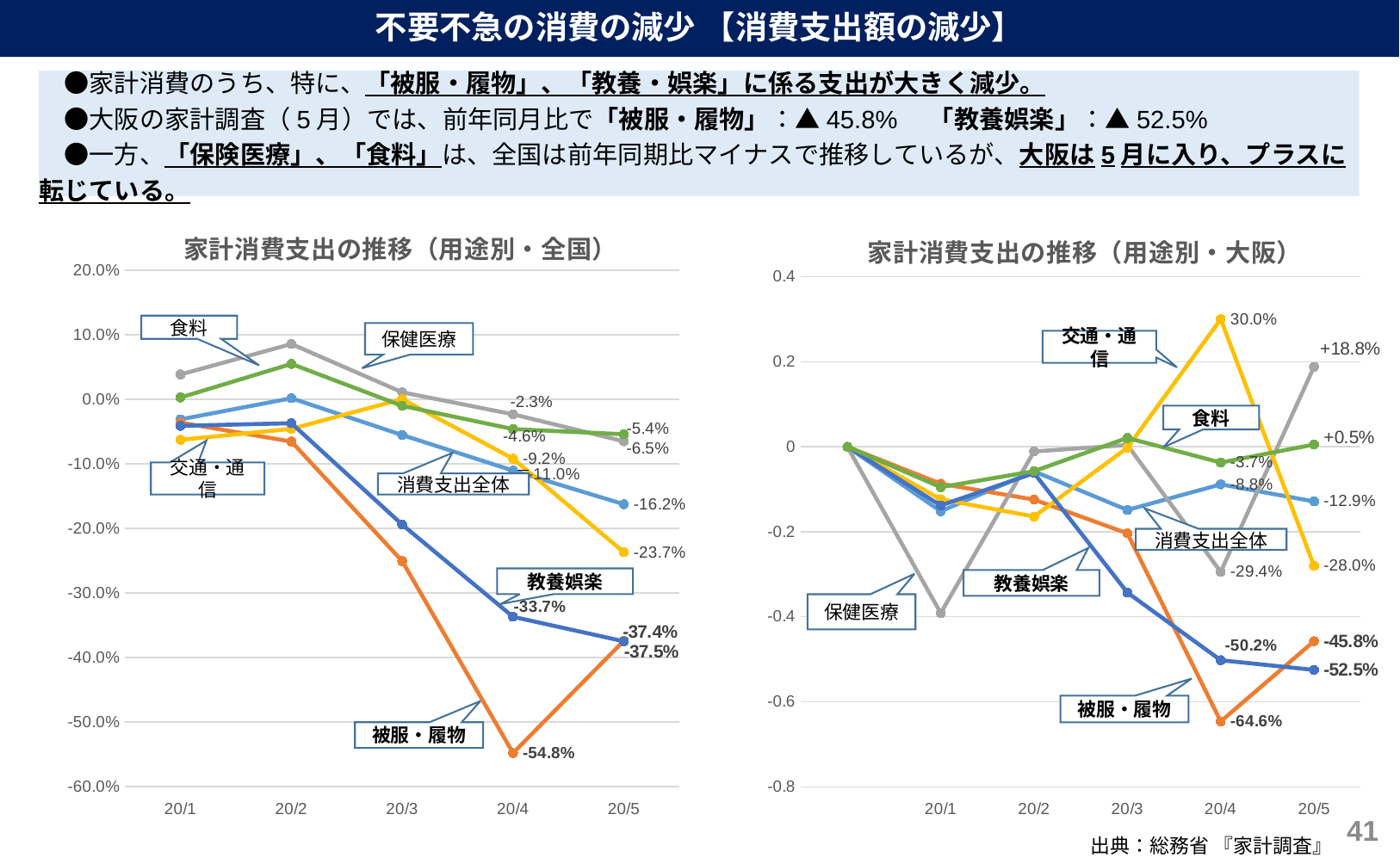

不要不急の消費の減少 【消費支出額の減少】
　●家計消費のうち、特に、「被服・履物」、「教養・娯楽」に係る支出が大きく減少。
　●大阪の家計調査（5月）では、前年同月比で「被服・履物」：▲45.8%　「教養娯楽」：▲52.5%
　●一方、「保険医療」、「食料」は、全国は前年同期比マイナスで推移しているが、大阪は5月に入り、プラスに転じている。

### Chart: 家計消費支出の推移（用途別・全国）

| Category | 消費支出 | 被服・履物 | 保健医療 | 交通・通信 | 教養娯楽 | 食料 |
|---|---|---|---|---|---|---|
| 20/1 | -0.030950412525940996 | -0.035999683519265746 | 0.038688917159320546 | -0.06255570275803923 | -0.040950403376791344 | 0.003 |
| 20/2 | 0.0018545009438415416 | -0.06534920278463952 | 0.08588863463005336 | -0.04565716601377823 | -0.03687398878729731 | 0.055 |
| 20/3 | -0.055161442604292676 | -0.2506397711877164 | 0.011080926508435729 | 0.00040244005761236323 | -0.19404140065776743 | -0.01 |
| 20/4 | -0.11029568035704795 | -0.547952351969394 | -0.023033792998939262 | -0.0917936095114249 | -0.3369640278736895 | -0.046 |
| 20/5 | -0.16245874889083123 | -0.3739942066301899 | -0.06495674609197144 | -0.23691539849825094 | -0.37488415199258573 | -0.054 |

### Chart: 家計消費支出の推移（用途別・大阪）

| Category |  |  |  |  |  |  |
|---|---|---|---|---|---|---|
|  | 0.0 | 0.0 | 0.0 | 0.0 | 0.0 | 0.0 |
| 20/1 | -0.1517179525046195 | -0.08704572098475971 | -0.39135898509963496 | -0.12352702153596096 | -0.13816464791623895 | -0.09506485919513519 |
| 20/2 | -0.05785528563191511 | -0.12436430883032823 | -0.011012339126973636 | -0.16410648502119973 | -0.06195232082041868 | -0.057354301572617894 |
| 20/3 | -0.14869356076539963 | -0.20377950013062784 | 0.004017890986278472 | -0.0023842389258376118 | -0.3430514762714485 | 0.02076839202103775 |
| 20/4 | -0.08841559754787331 | -0.6461439941450919 | -0.29428233683817584 | 0.30016647013941866 | -0.5021643546133133 | -0.03716009675447218 |
| 20/5 | -0.12861033626919105 | -0.45753006298912 | 0.18813817075820127 | -0.28027415580073556 | -0.5250395882818686 | 0.005267046076392612 |
保健医療
交通・通信
交通・通信
消費支出全体
教養娯楽
教養娯楽
保健医療
被服・履物
被服・履物
41
出典：総務省 『家計調査』